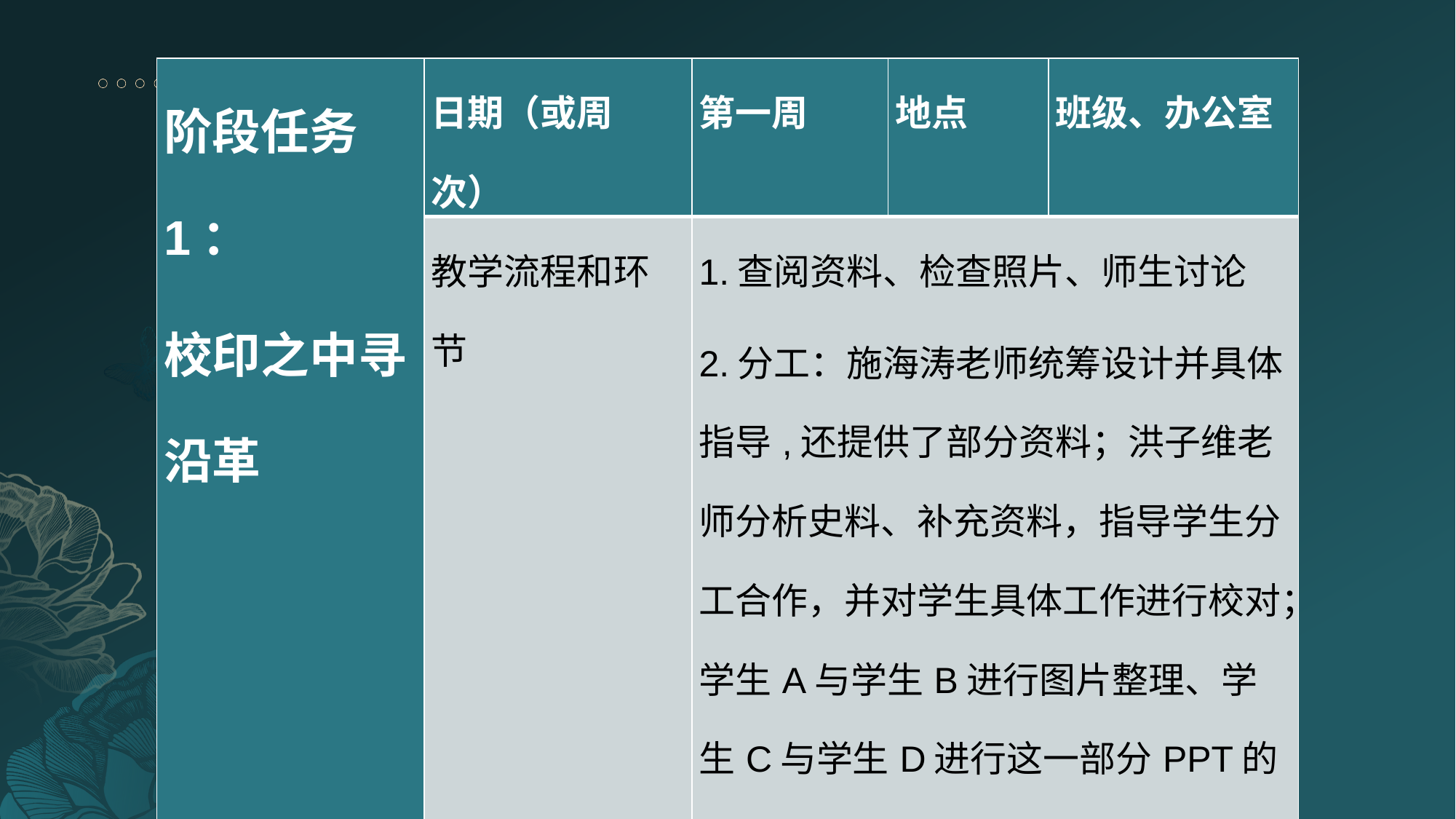

| 阶段任务1： 校印之中寻沿革 | 日期（或周次） | 第一周 | 地点 | 班级、办公室 |
| --- | --- | --- | --- | --- |
|  | 教学流程和环节 | 1.查阅资料、检查照片、师生讨论 2.分工：施海涛老师统筹设计并具体指导,还提供了部分资料；洪子维老师分析史料、补充资料，指导学生分工合作，并对学生具体工作进行校对；学生A与学生B进行图片整理、学生C与学生D进行这一部分PPT的设计和数据库搭建。 3.师生共同讨论，施海涛老师总结并完善。 |  |  |